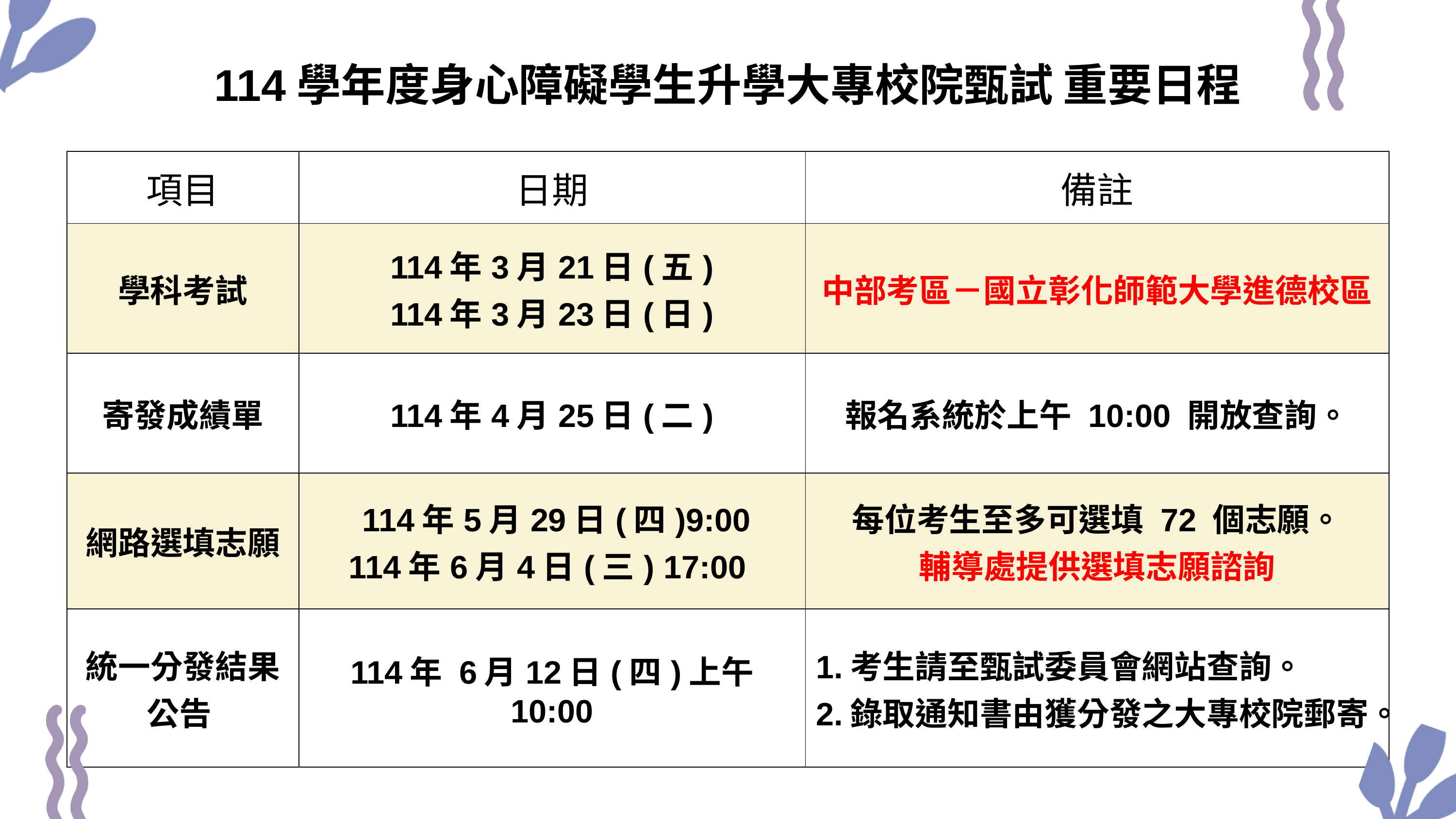

114學年度身心障礙學生升學大專校院甄試 重要日程
| 項目 | 日期 | 備註 |
| --- | --- | --- |
| 學科考試 | 114年3月21日(五) 114年3月23日(日) | 中部考區－國立彰化師範大學進德校區 |
| 寄發成績單 | 114年4月25日(二) | 報名系統於上午 10:00 開放查詢。 |
| 網路選填志願 | 114年5月29日(四)9:00 114年6月4日(三) 17:00 | 每位考生至多可選填 72 個志願。 輔導處提供選填志願諮詢 |
| 統一分發結果公告 | 114年 6月12日(四)上午 10:00 | 1.考生請至甄試委員會網站查詢。 2.錄取通知書由獲分發之大專校院郵寄。 |